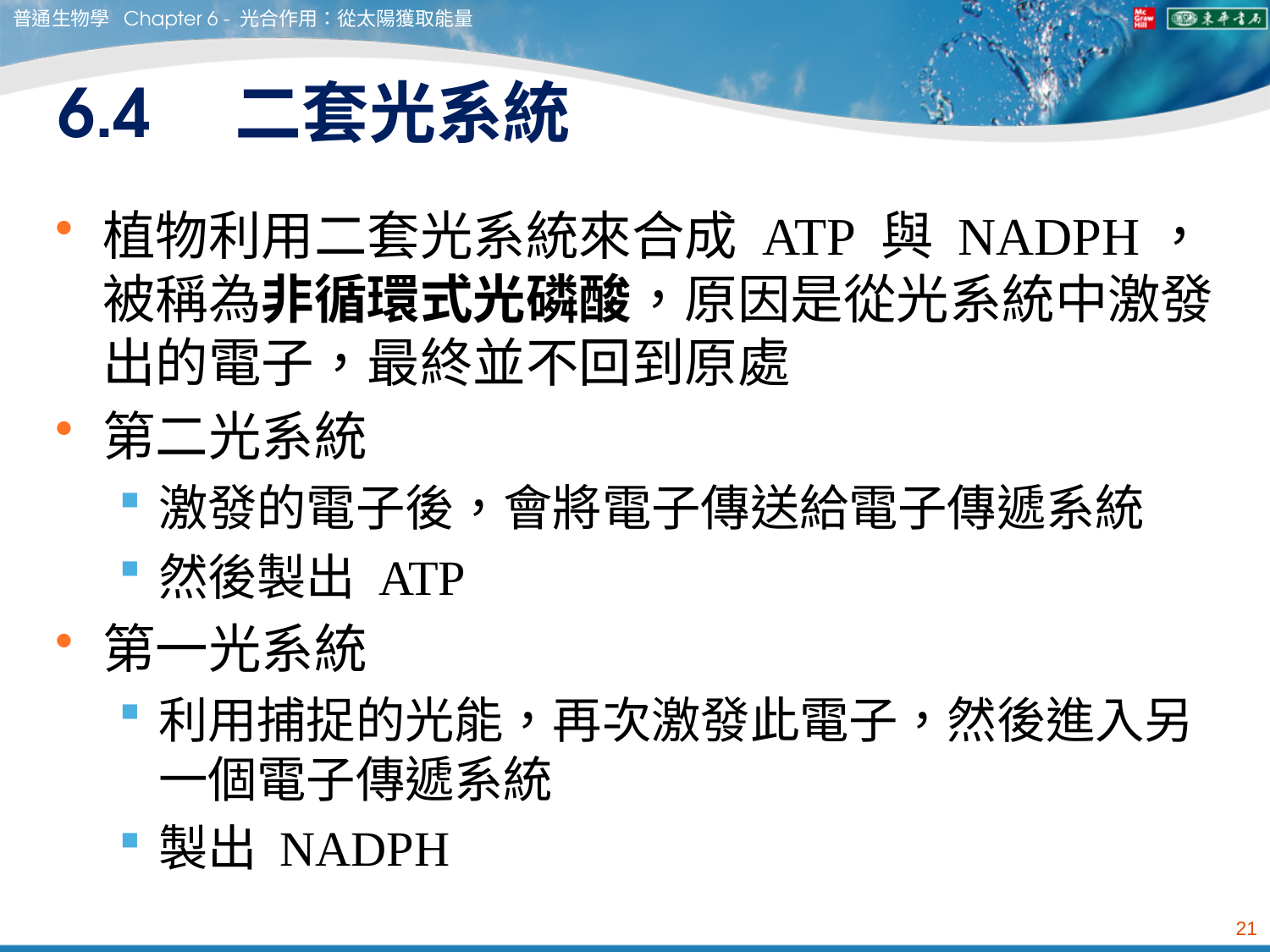

普通生物學  Chapter 6 - 光合作用：從太陽獲取能量
# 6.4　二套光系統
植物利用二套光系統來合成 ATP 與 NADPH， 被稱為非循環式光磷酸，原因是從光系統中激發出的電子，最終並不回到原處
第二光系統
激發的電子後，會將電子傳送給電子傳遞系統
然後製出 ATP
第一光系統
利用捕捉的光能，再次激發此電子，然後進入另一個電子傳遞系統
製出 NADPH
21